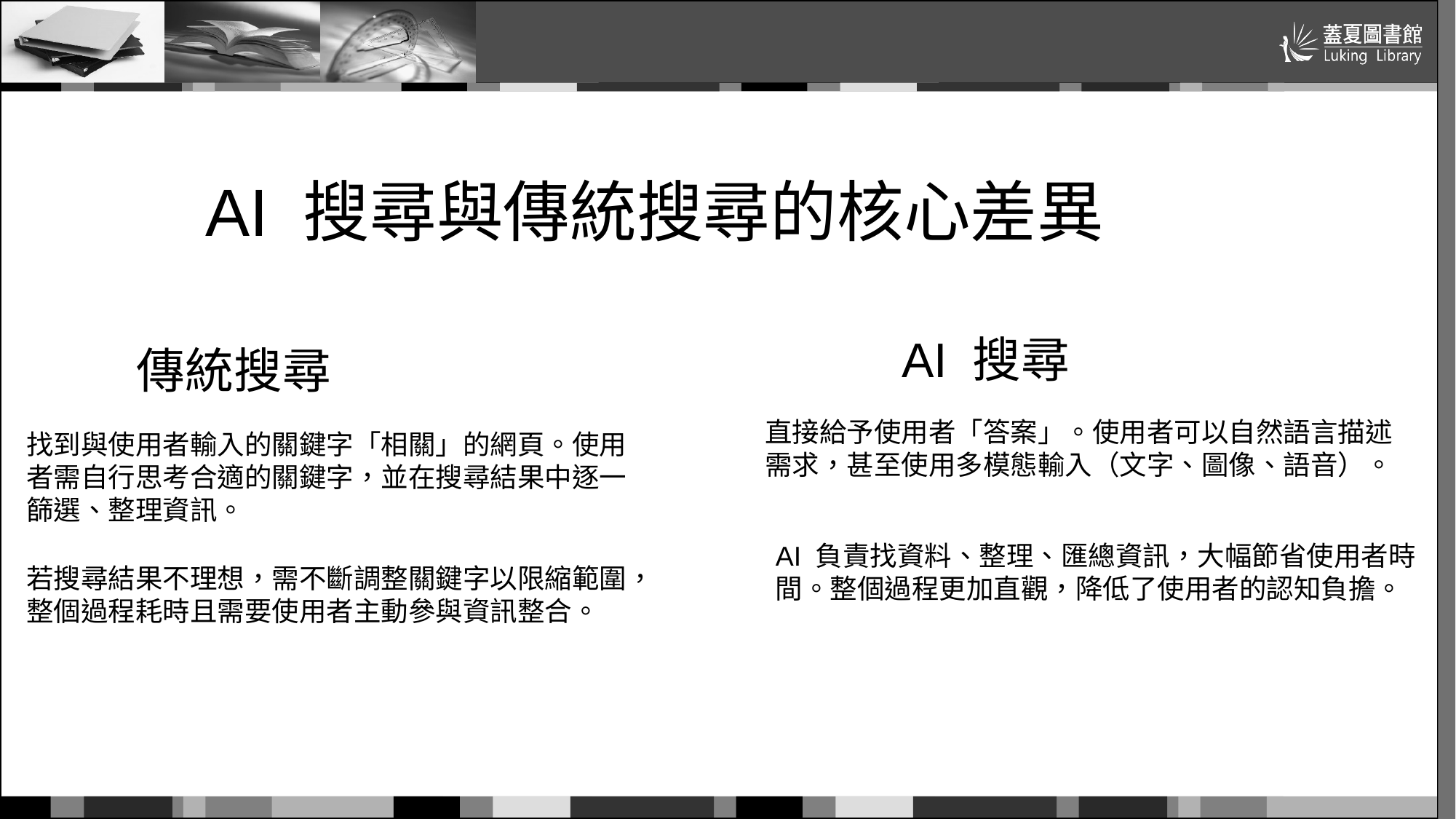

AI 搜尋與傳統搜尋的核心差異
AI 搜尋
傳統搜尋

直接給予使用者「答案」。使用者可以自然語言描述需求，甚至使用多模態輸入（文字、圖像、語音）。

找到與使用者輸入的關鍵字「相關」的網頁。使用者需自行思考合適的關鍵字，並在搜尋結果中逐一篩選、整理資訊。

AI 負責找資料、整理、匯總資訊，大幅節省使用者時間。整個過程更加直觀，降低了使用者的認知負擔。
若搜尋結果不理想，需不斷調整關鍵字以限縮範圍，整個過程耗時且需要使用者主動參與資訊整合。